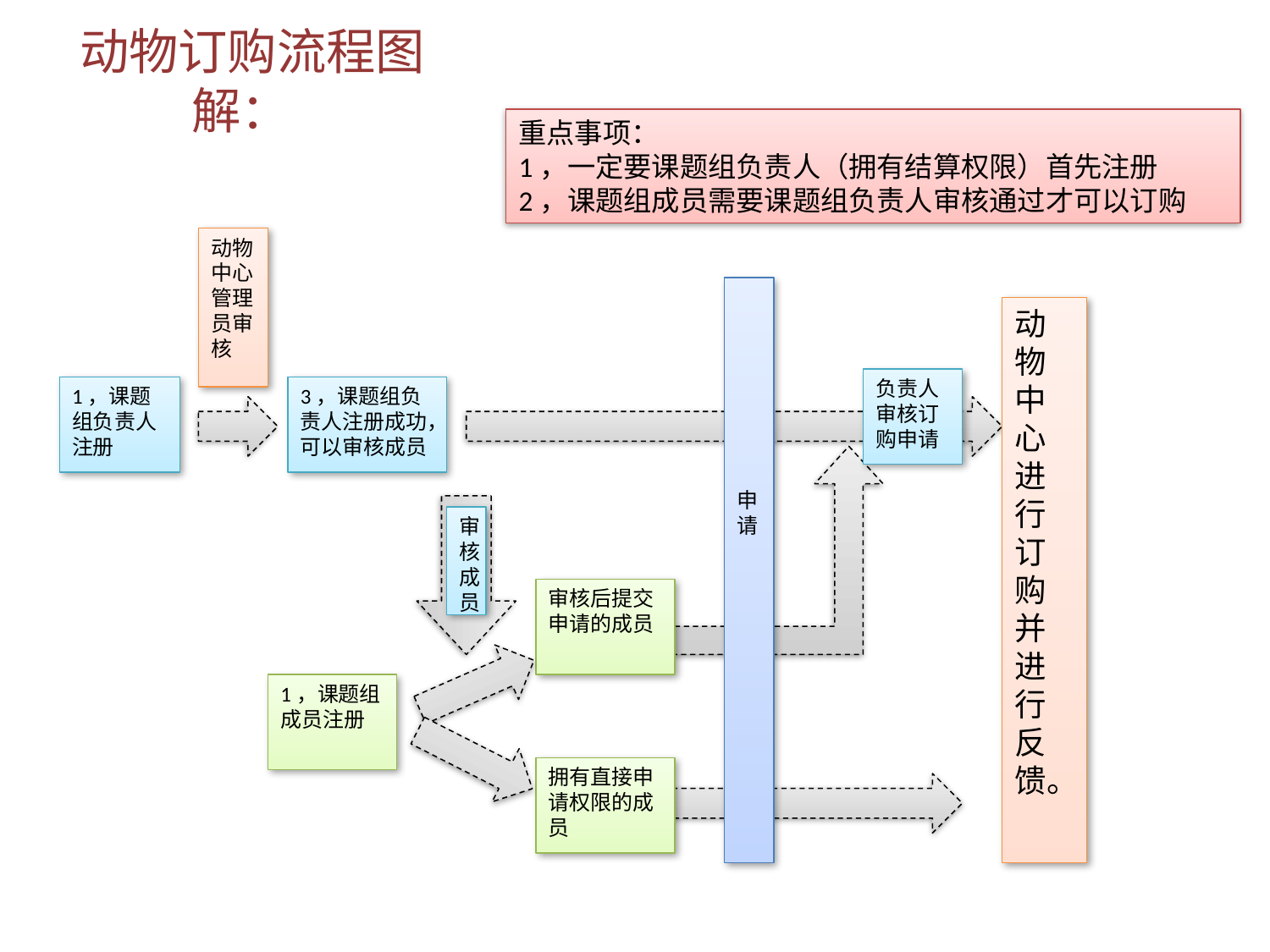

# 动物订购流程图解：
重点事项：
1，一定要课题组负责人（拥有结算权限）首先注册
2，课题组成员需要课题组负责人审核通过才可以订购
动物中心管理员审核

申请
动物中心进行订购并进行反馈。
负责人审核订购申请
1，课题组负责人注册
3，课题组负责人注册成功，可以审核成员

审核成员

审核后提交申请的成员

1，课题组成员注册

拥有直接申请权限的成员